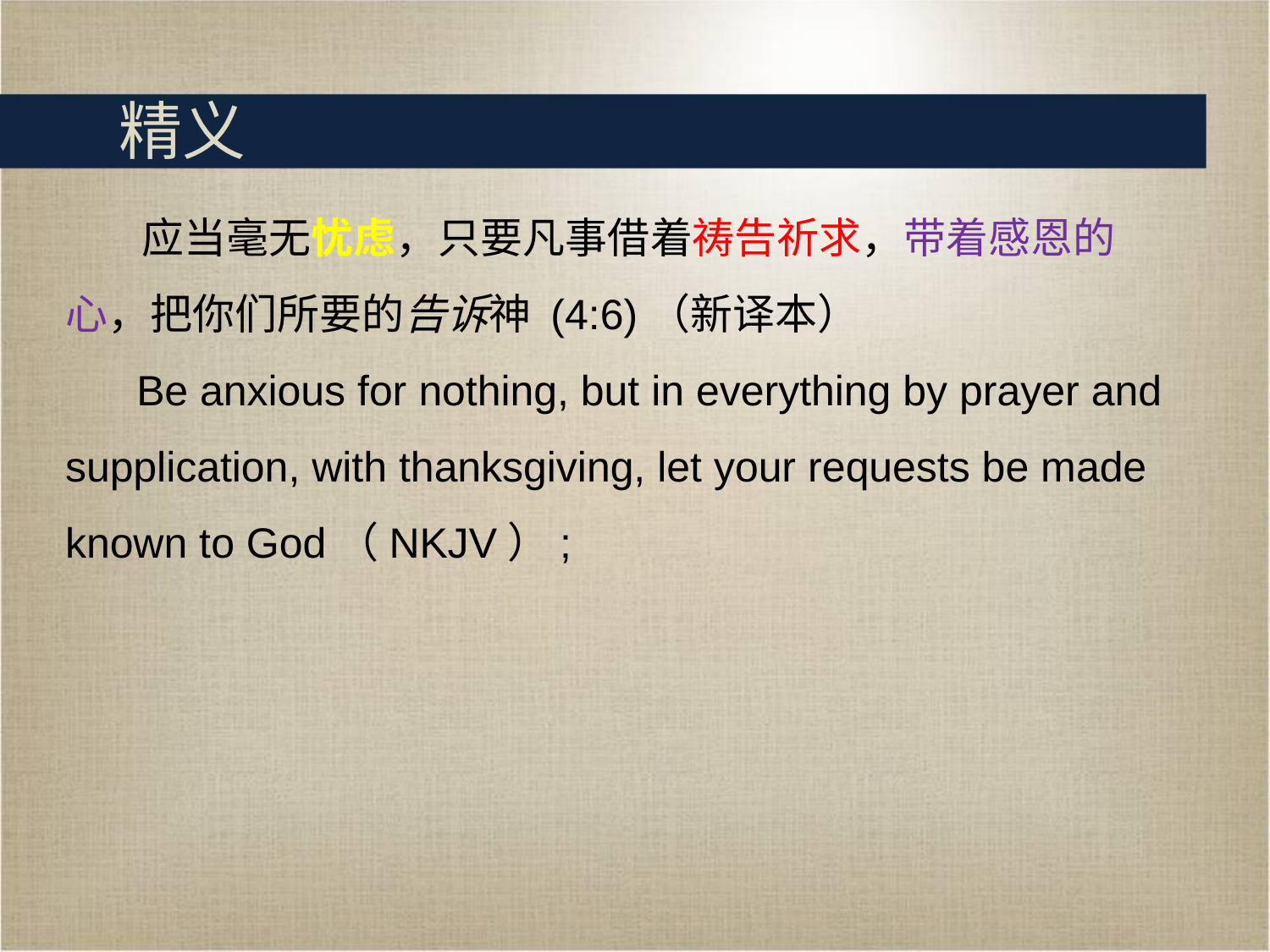

# 精义
       应当毫无忧虑，只要凡事借着祷告祈求，带着感恩的心，把你们所要的告诉神 (4:6)（新译本）
      Be anxious for nothing, but in everything by prayer and supplication, with thanksgiving, let your requests be made known to God（NKJV）;